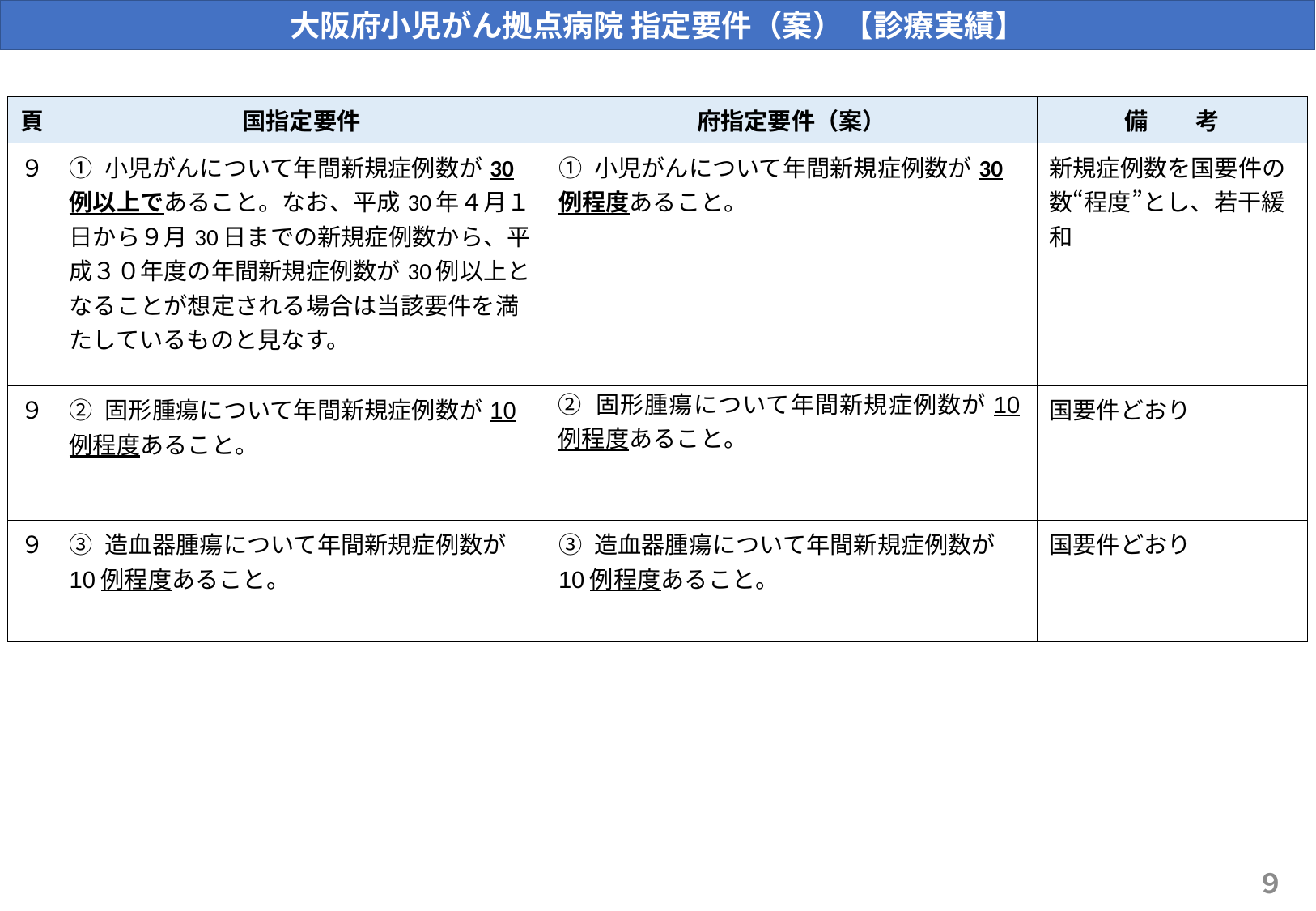

大阪府小児がん拠点病院 指定要件（案）【診療実績】
| 頁 | 国指定要件 | 府指定要件（案） | 備　　考 |
| --- | --- | --- | --- |
| ９ | ① 小児がんについて年間新規症例数が30例以上であること。なお、平成30年４月１日から９月30日までの新規症例数から、平成３０年度の年間新規症例数が30例以上となることが想定される場合は当該要件を満たしているものと見なす。 | ① 小児がんについて年間新規症例数が30例程度あること。 | 新規症例数を国要件の数“程度”とし、若干緩和 |
| ９ | ② 固形腫瘍について年間新規症例数が10例程度あること。 | ② 固形腫瘍について年間新規症例数が10例程度あること。 | 国要件どおり |
| ９ | ③ 造血器腫瘍について年間新規症例数が10例程度あること。 | ③ 造血器腫瘍について年間新規症例数が10例程度あること。 | 国要件どおり |
９